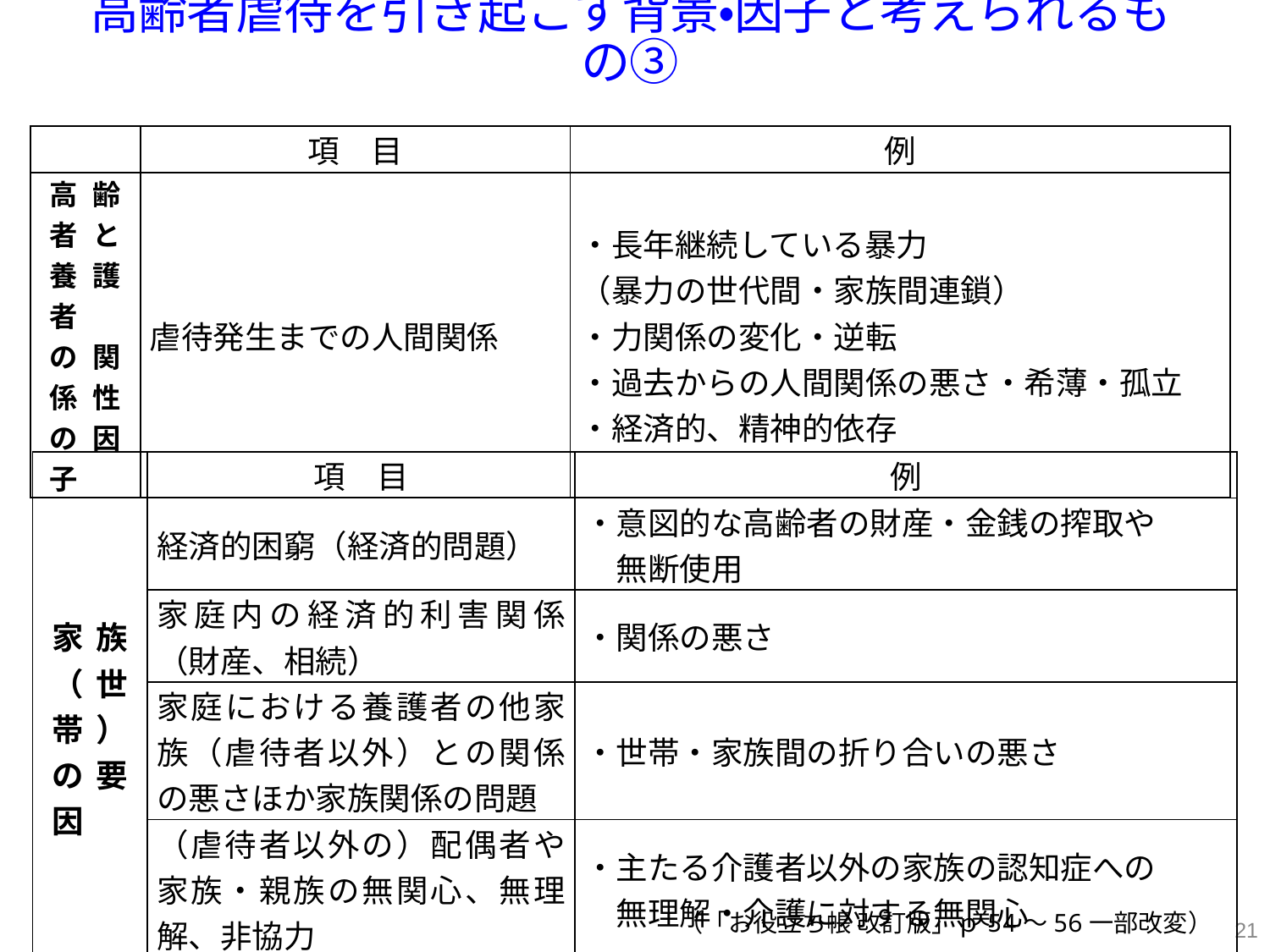

高齢者虐待を引き起こす背景・因子と考えられるもの③
|  | 項　目 | 例 |
| --- | --- | --- |
| 高齢者と養護者 の関係性の因子 | 虐待発生までの人間関係 | ・長年継続している暴力 （暴力の世代間・家族間連鎖） ・力関係の変化・逆転 ・過去からの人間関係の悪さ・希薄・孤立 ・経済的、精神的依存 |
|  | 項　目 | 例 |
| --- | --- | --- |
| 家族（世帯）の要因 | 経済的困窮（経済的問題） | ・意図的な高齢者の財産・金銭の搾取や 　無断使用 |
|  | 家庭内の経済的利害関係（財産、相続） | ・関係の悪さ |
|  | 家庭における養護者の他家族（虐待者以外）との関係の悪さほか家族関係の問題 | ・世帯・家族間の折り合いの悪さ |
|  | （虐待者以外の）配偶者や家族・親族の無関心、無理解、非協力 | ・主たる介護者以外の家族の認知症への 　無理解・介護に対する無関心 |
（「お役立ち帳 改訂版」ｐ54～56一部改変）
21